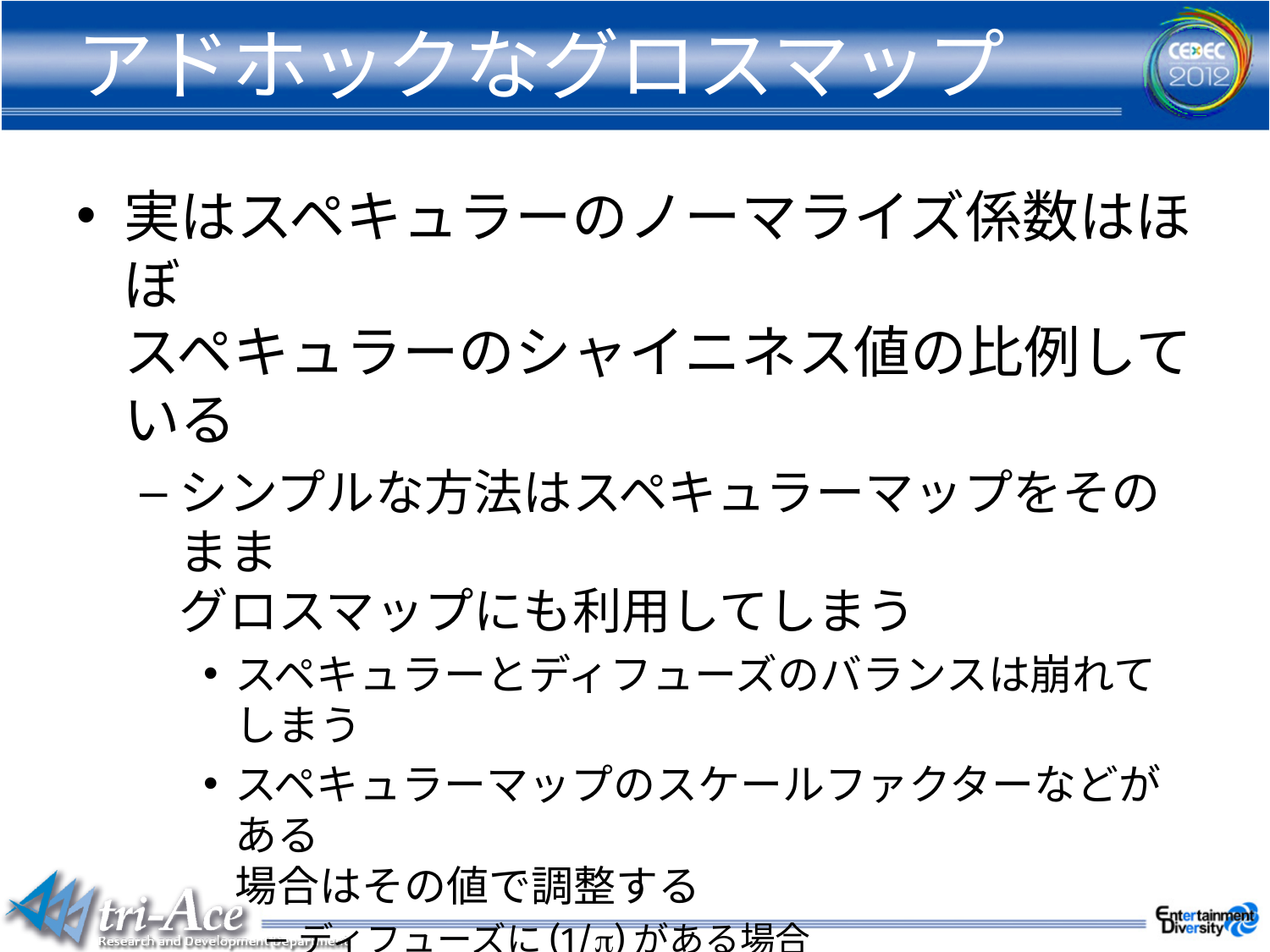

# アドホックなグロスマップ
実はスペキュラーのノーマライズ係数はほぼ
スペキュラーのシャイニネス値の比例している
シンプルな方法はスペキュラーマップをそのまま
グロスマップにも利用してしまう
スペキュラーとディフューズのバランスは崩れてしまう
スペキュラーマップのスケールファクターなどがある
場合はその値で調整する
ディフューズに(1/π)がある場合
スペキュラー強度 = グロスマップ*0.125
ディフューズに(1/π)がない場合
スペキュラー強度 = グロスマップ*0.125*π